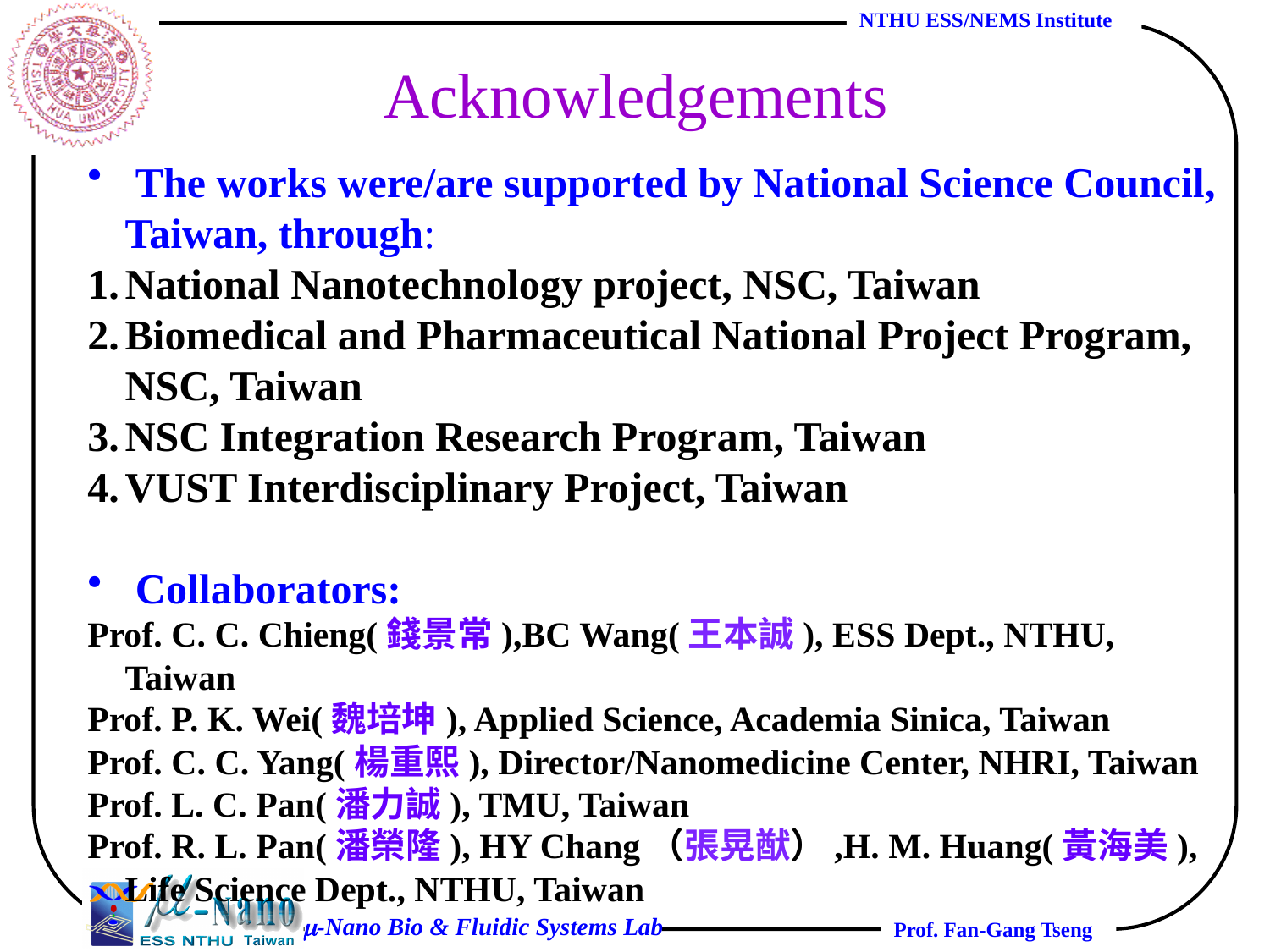

Acknowledgements
 The works were/are supported by National Science Council, Taiwan, through:
National Nanotechnology project, NSC, Taiwan
Biomedical and Pharmaceutical National Project Program, NSC, Taiwan
NSC Integration Research Program, Taiwan
VUST Interdisciplinary Project, Taiwan

 Collaborators:
Prof. C. C. Chieng(錢景常),BC Wang(王本誠), ESS Dept., NTHU, Taiwan
Prof. P. K. Wei(魏培坤), Applied Science, Academia Sinica, Taiwan
Prof. C. C. Yang(楊重熙), Director/Nanomedicine Center, NHRI, Taiwan
Prof. L. C. Pan(潘力誠), TMU, Taiwan
Prof. R. L. Pan(潘榮隆), HY Chang（張晃猷）,H. M. Huang(黃海美), Life Science Dept., NTHU, Taiwan